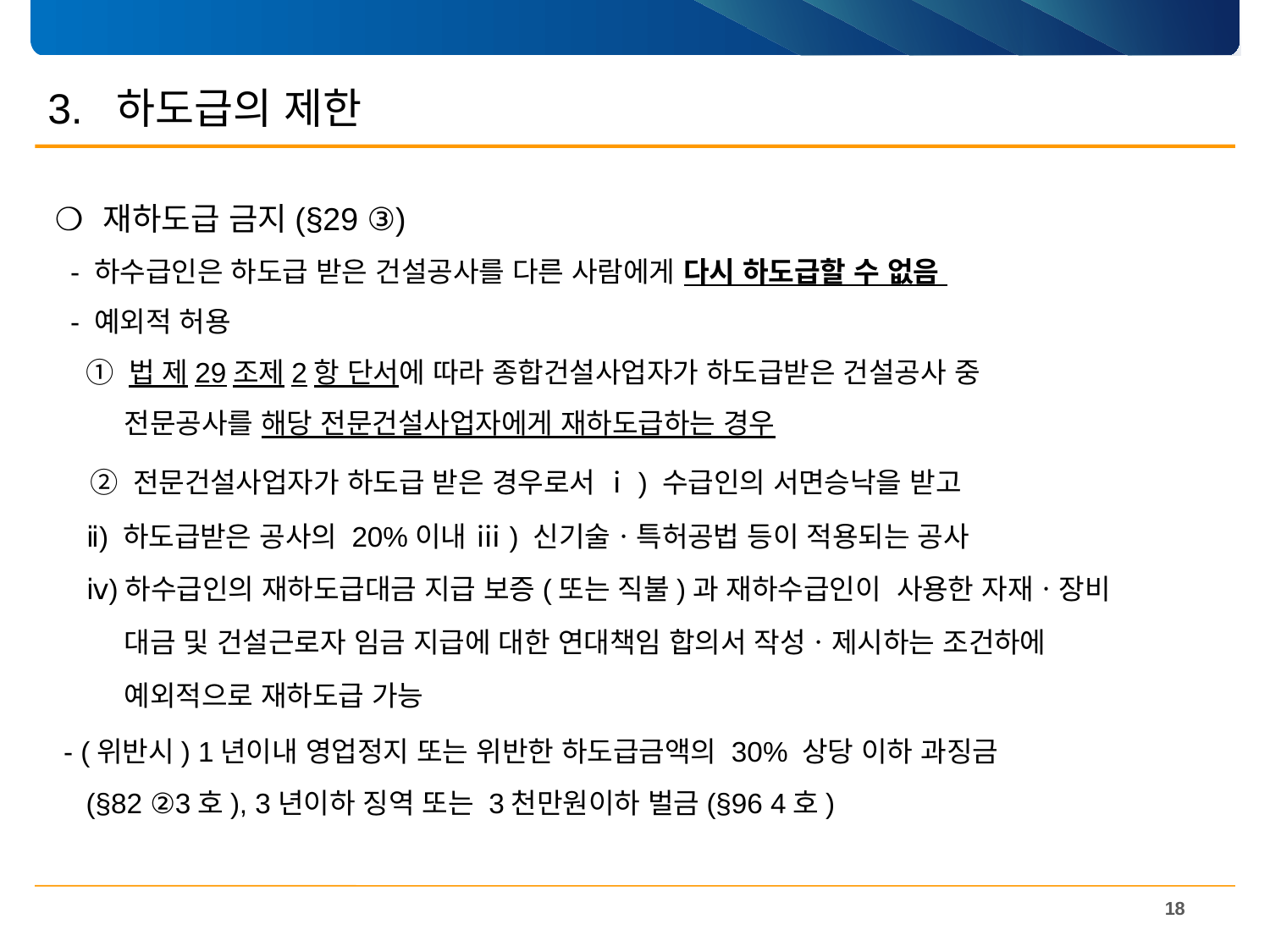

# 3.  하도급의 제한
❍  재하도급 금지(§29 ③)
  - 하수급인은 하도급 받은 건설공사를 다른 사람에게 다시 하도급할 수 없음
  - 예외적 허용
    ① 법 제29조제2항 단서에 따라 종합건설사업자가 하도급받은 건설공사 중
        전문공사를 해당 전문건설사업자에게 재하도급하는 경우
    ② 전문건설사업자가 하도급 받은 경우로서 ⅰ) 수급인의 서면승낙을 받고
    ⅱ) 하도급받은 공사의 20%이내 ⅲ) 신기술ㆍ특허공법 등이 적용되는 공사
    ⅳ)하수급인의 재하도급대금 지급 보증(또는 직불)과 재하수급인이  사용한 자재ㆍ장비
        대금 및 건설근로자 임금 지급에 대한 연대책임 합의서 작성ㆍ제시하는 조건하에
        예외적으로 재하도급 가능
 - (위반시) 1년이내 영업정지 또는 위반한 하도급금액의 30% 상당 이하 과징금
    (§82 ②3호), 3년이하 징역 또는 3천만원이하 벌금(§96 4호)